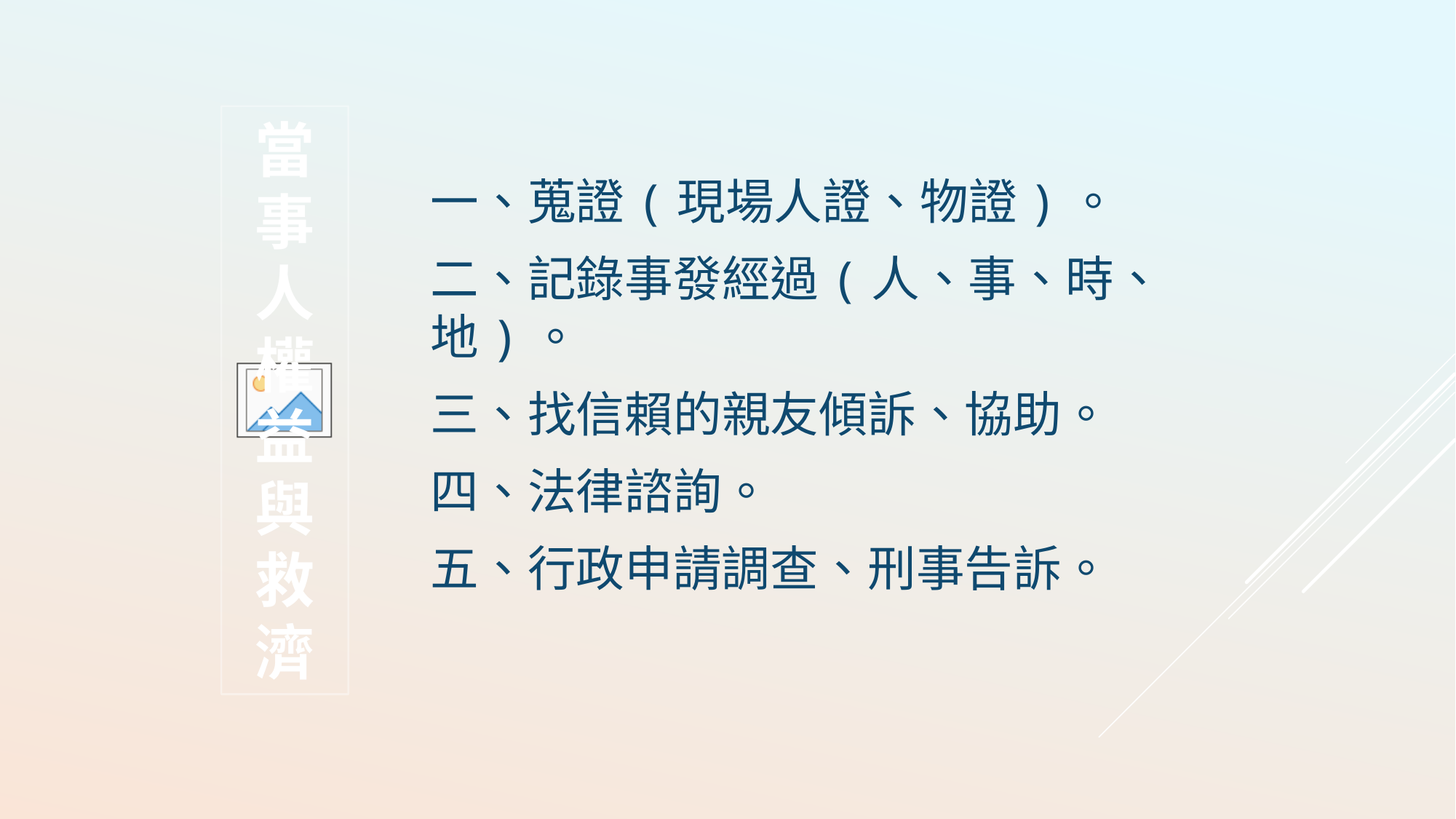

當
事
人
權
益
與
救
濟

一、蒐證(現場人證、物證)。
二、記錄事發經過(人、事、時、地)。
三、找信賴的親友傾訴、協助。
四、法律諮詢。
五、行政申請調查、刑事告訴。